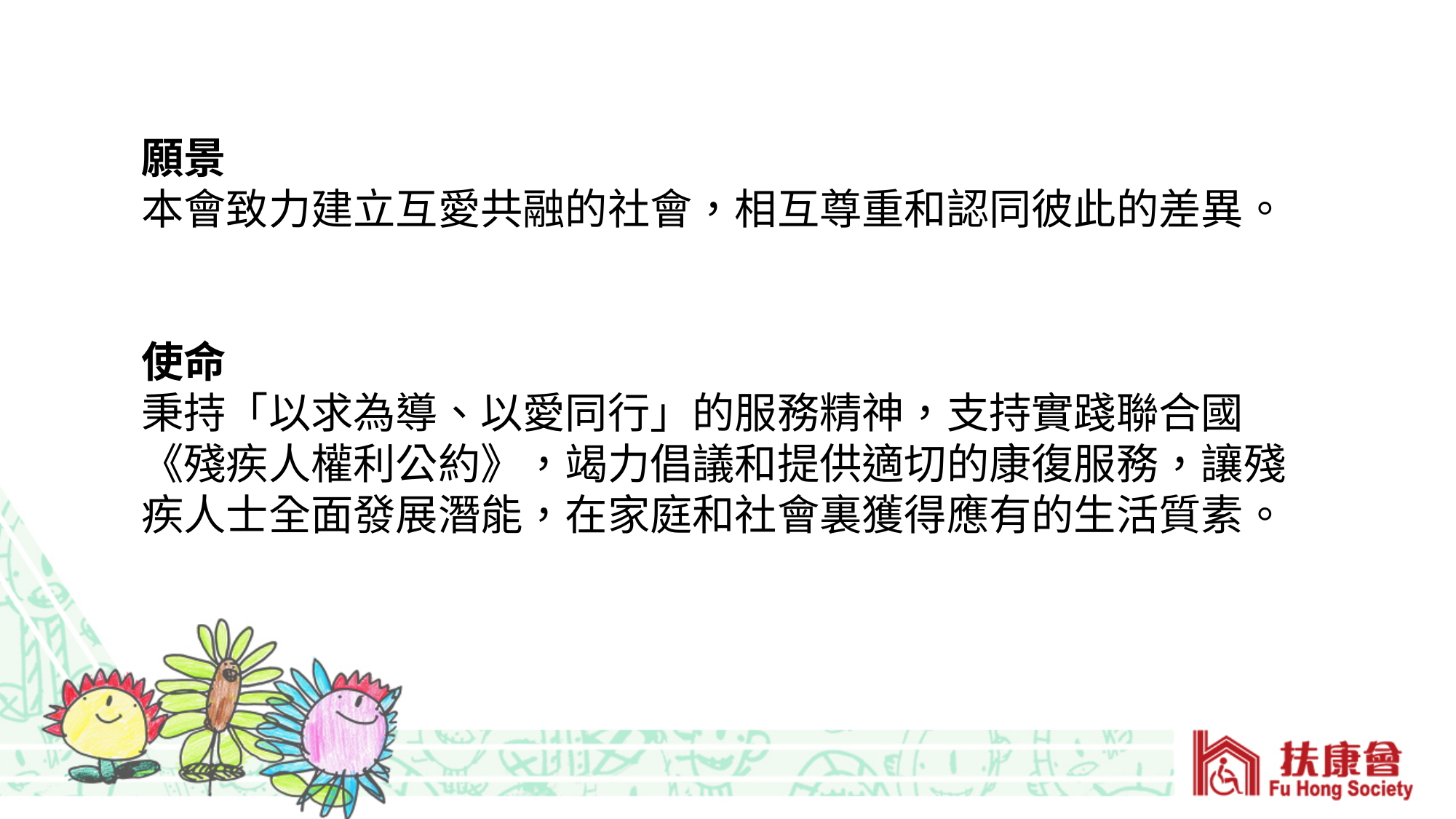

願景
本會致力建立互愛共融的社會，相互尊重和認同彼此的差異。
使命
秉持「以求為導、以愛同行」的服務精神，支持實踐聯合國《殘疾人權利公約》，竭力倡議和提供適切的康復服務，讓殘疾人士全面發展潛能，在家庭和社會裏獲得應有的生活質素。